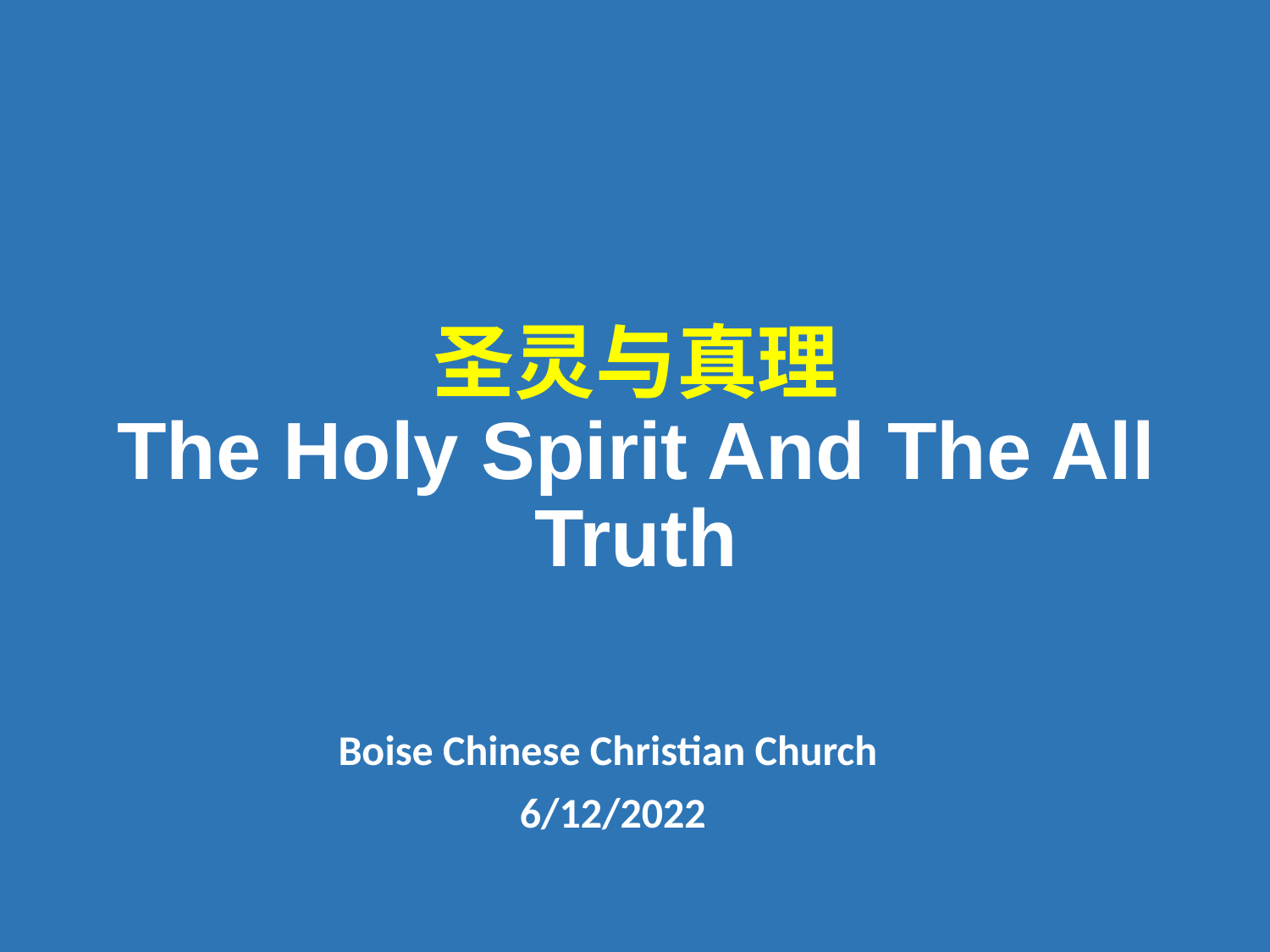

# 圣灵与真理 The Holy Spirit And The All Truth
Boise Chinese Christian Church
6/12/2022